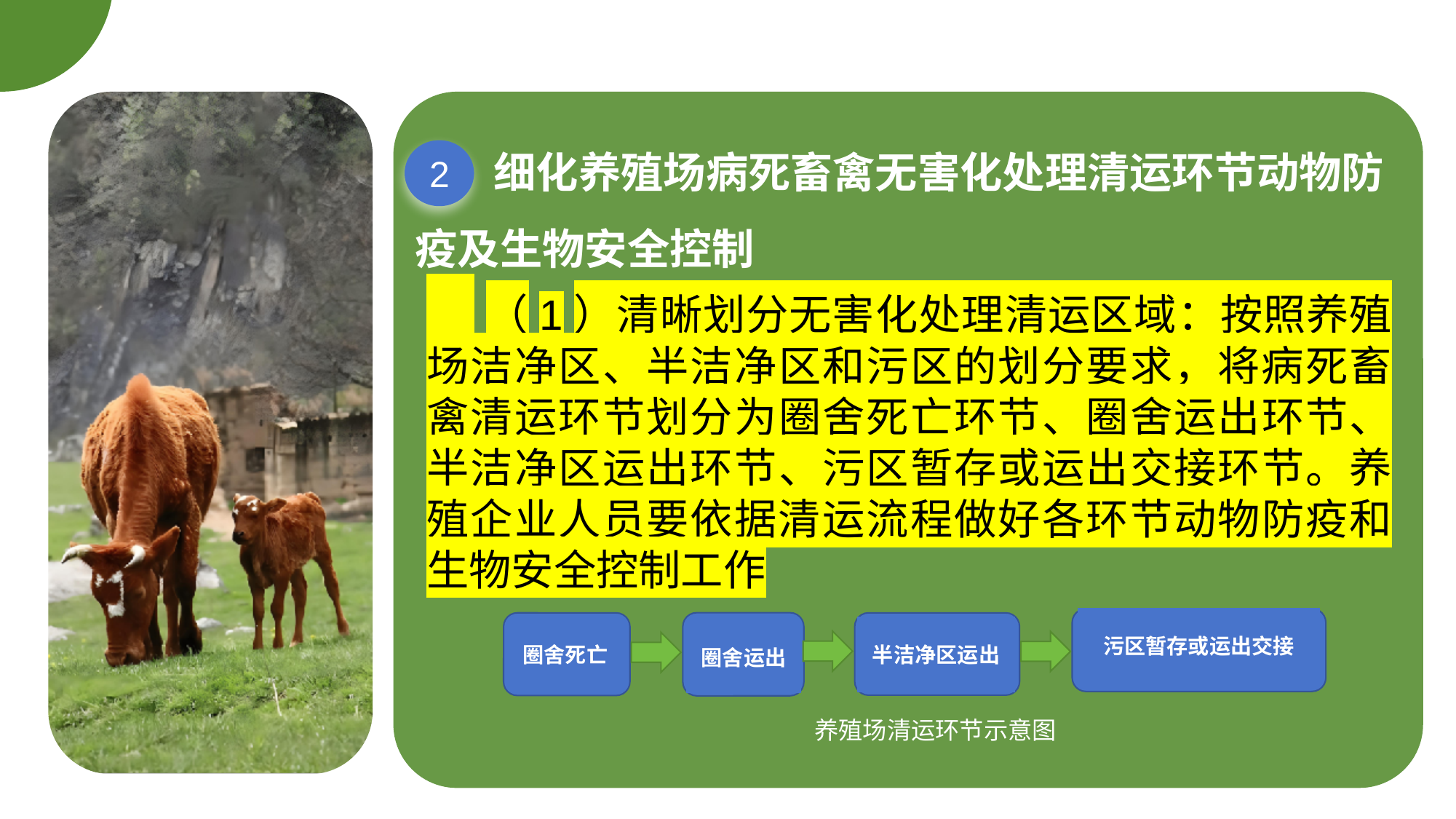

细化养殖场病死畜禽无害化处理清运环节动物防疫及生物安全控制
2
    （1）清晰划分无害化处理清运区域：按照养殖场洁净区、半洁净区和污区的划分要求，将病死畜禽清运环节划分为圈舍死亡环节、圈舍运出环节、半洁净区运出环节、污区暂存或运出交接环节。养殖企业人员要依据清运流程做好各环节动物防疫和生物安全控制工作
污区暂存或运出交接

半洁净区运出
圈舍死亡
圈舍运出

养殖场清运环节示意图